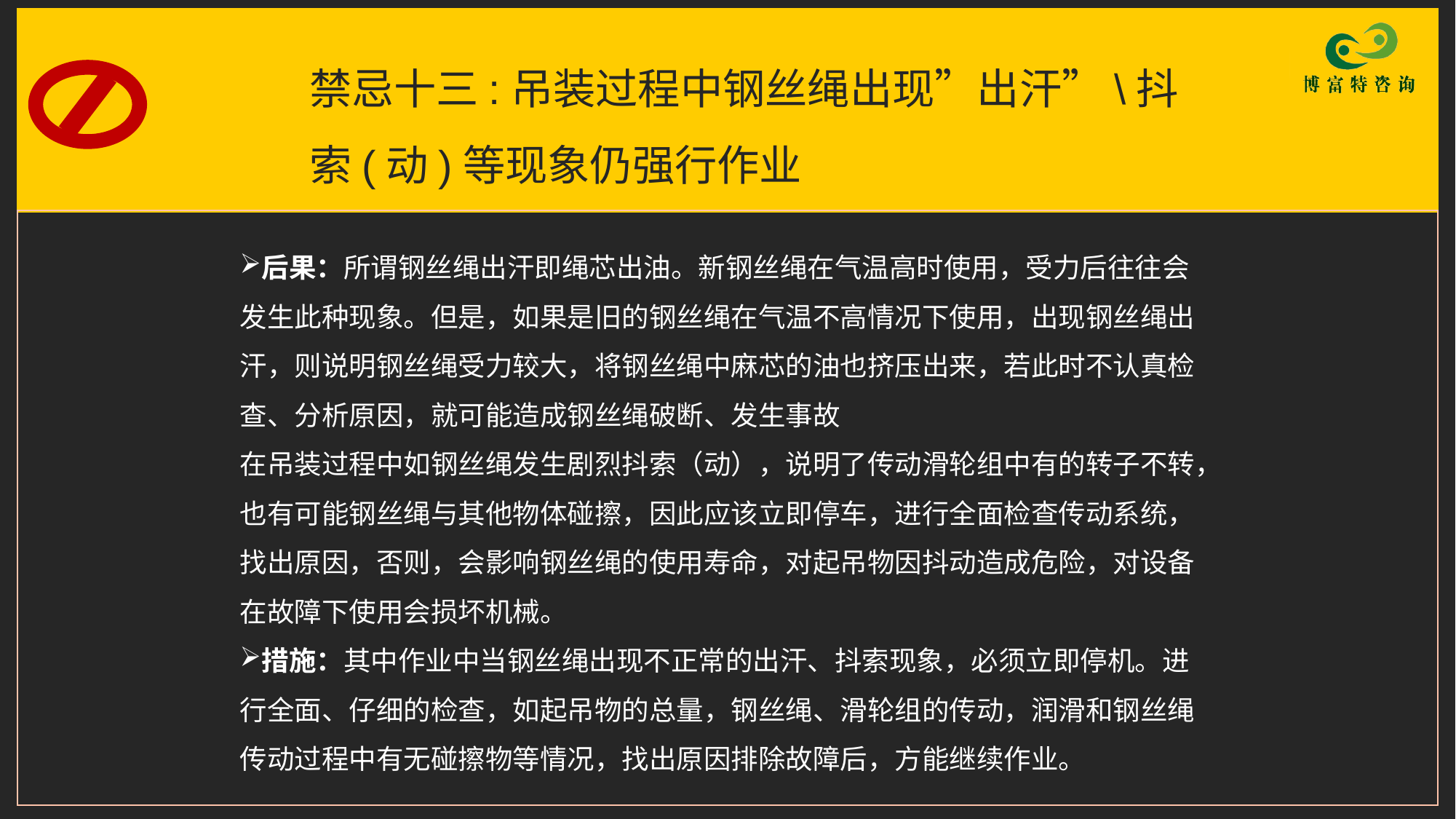

# 禁忌十三:吊装过程中钢丝绳出现”出汗”\抖索(动)等现象仍强行作业
后果：所谓钢丝绳出汗即绳芯出油。新钢丝绳在气温高时使用，受力后往往会发生此种现象。但是，如果是旧的钢丝绳在气温不高情况下使用，出现钢丝绳出汗，则说明钢丝绳受力较大，将钢丝绳中麻芯的油也挤压出来，若此时不认真检查、分析原因，就可能造成钢丝绳破断、发生事故
在吊装过程中如钢丝绳发生剧烈抖索（动），说明了传动滑轮组中有的转子不转，也有可能钢丝绳与其他物体碰擦，因此应该立即停车，进行全面检查传动系统，找出原因，否则，会影响钢丝绳的使用寿命，对起吊物因抖动造成危险，对设备在故障下使用会损坏机械。
措施：其中作业中当钢丝绳出现不正常的出汗、抖索现象，必须立即停机。进行全面、仔细的检查，如起吊物的总量，钢丝绳、滑轮组的传动，润滑和钢丝绳传动过程中有无碰擦物等情况，找出原因排除故障后，方能继续作业。